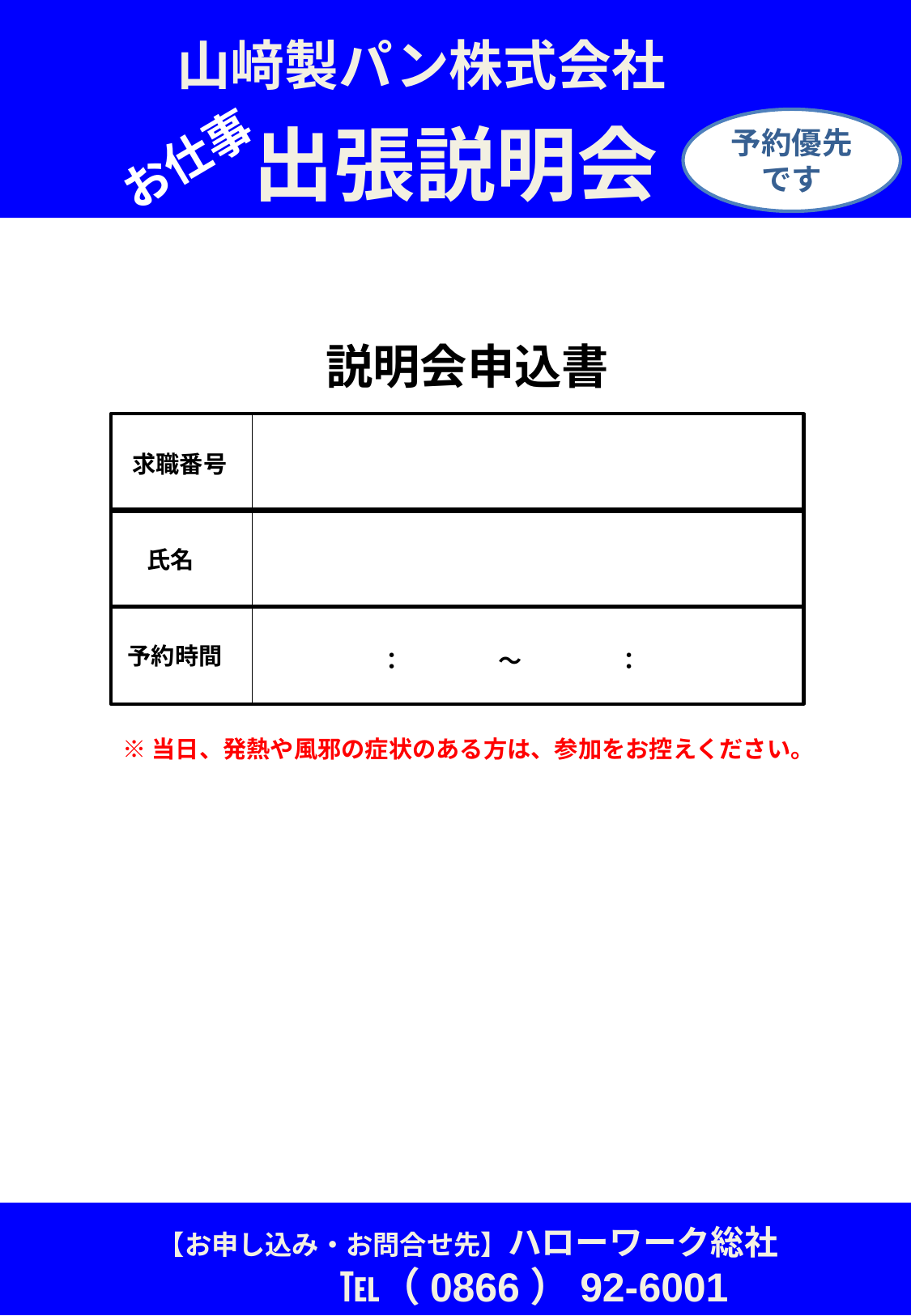

山﨑製パン株式会社
出張説明会
予約優先です
お仕事
説明会申込書

求職番号

氏名

予約時間
：　　　　～　　　　：
※当日、発熱や風邪の症状のある方は、参加をお控えください。

【お申し込み・お問合せ先】ハローワーク総社
　℡（0866）92-6001